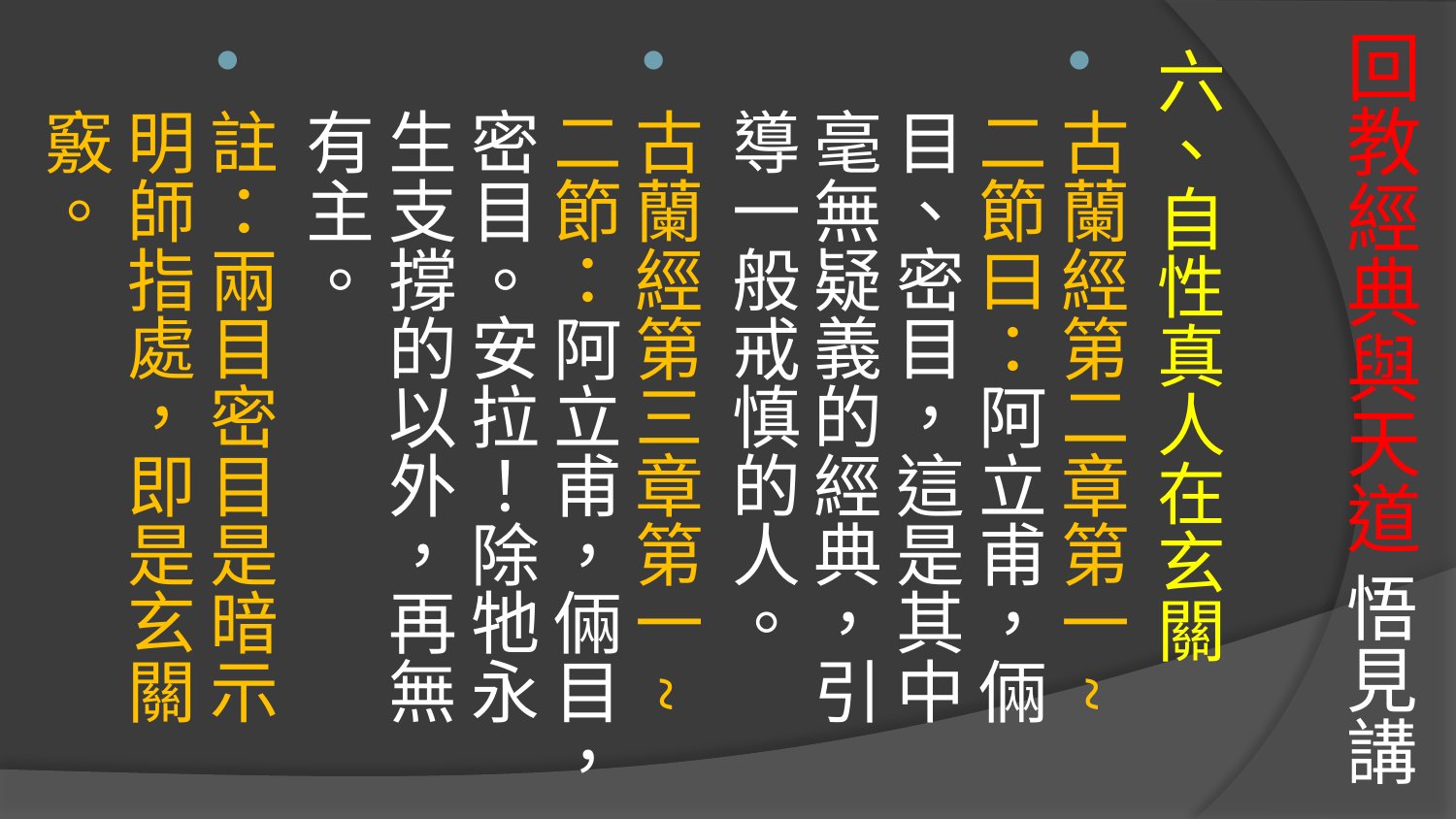

# 回教經典與天道 悟見講
六、自性真人在玄關
古蘭經第二章第一~二節曰：阿立甫，倆目、密目，這是其中毫無疑義的經典，引導一般戒慎的人。
古蘭經第三章第一~二節：阿立甫，倆目，密目。安拉！除牠永生支撐的以外，再無有主。
註：兩目密目是暗示明師指處，即是玄關竅。